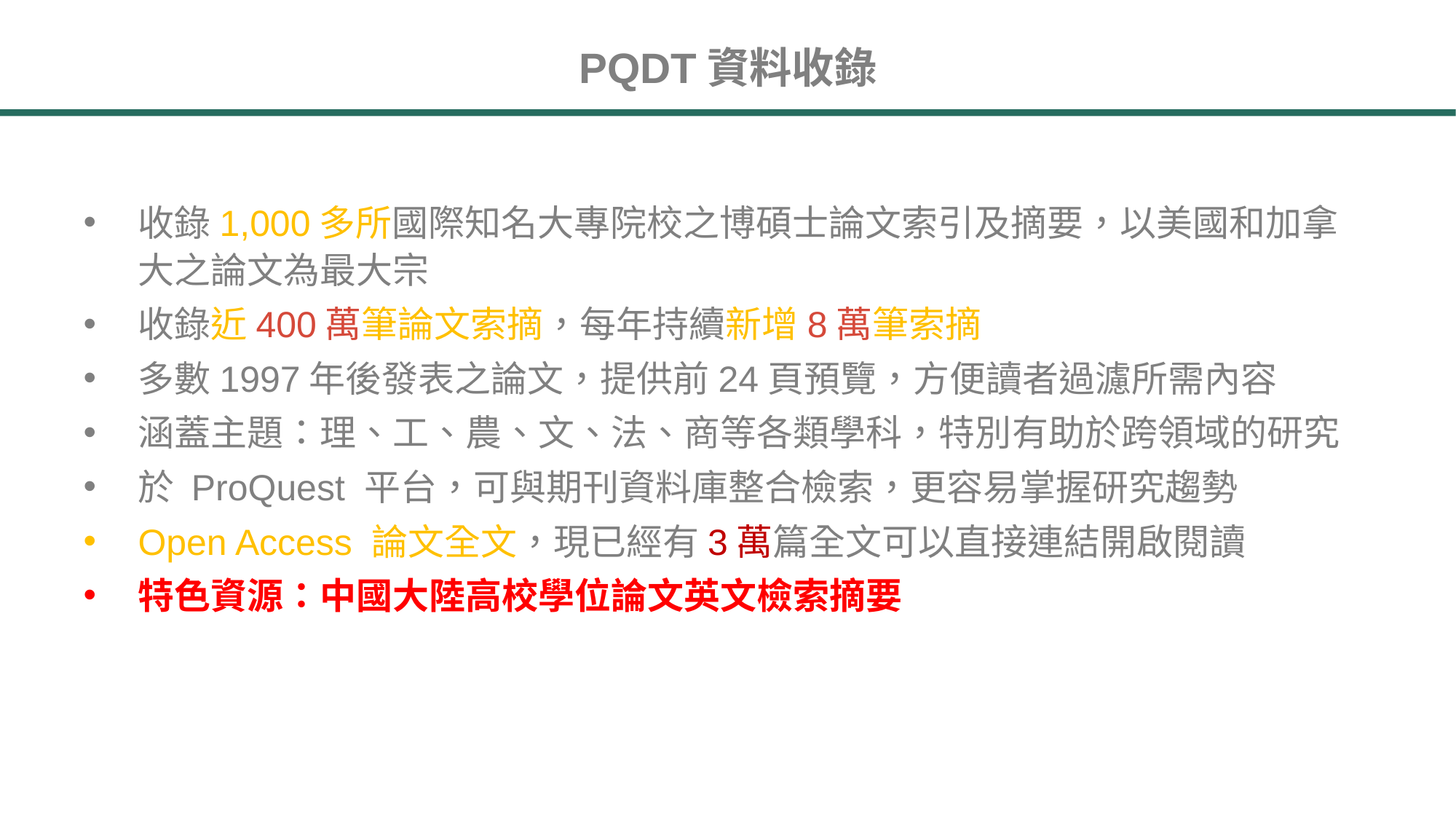

PQDT資料收錄

收錄1,000多所國際知名大專院校之博碩士論文索引及摘要，以美國和加拿大之論文為最大宗
收錄近400萬筆論文索摘，每年持續新增8萬筆索摘
多數1997年後發表之論文，提供前24頁預覽，方便讀者過濾所需內容
涵蓋主題：理、工、農、文、法、商等各類學科，特別有助於跨領域的研究
於 ProQuest 平台，可與期刊資料庫整合檢索，更容易掌握研究趨勢
Open Access 論文全文，現已經有3萬篇全文可以直接連結開啟閱讀
特色資源：中國大陸高校學位論文英文檢索摘要